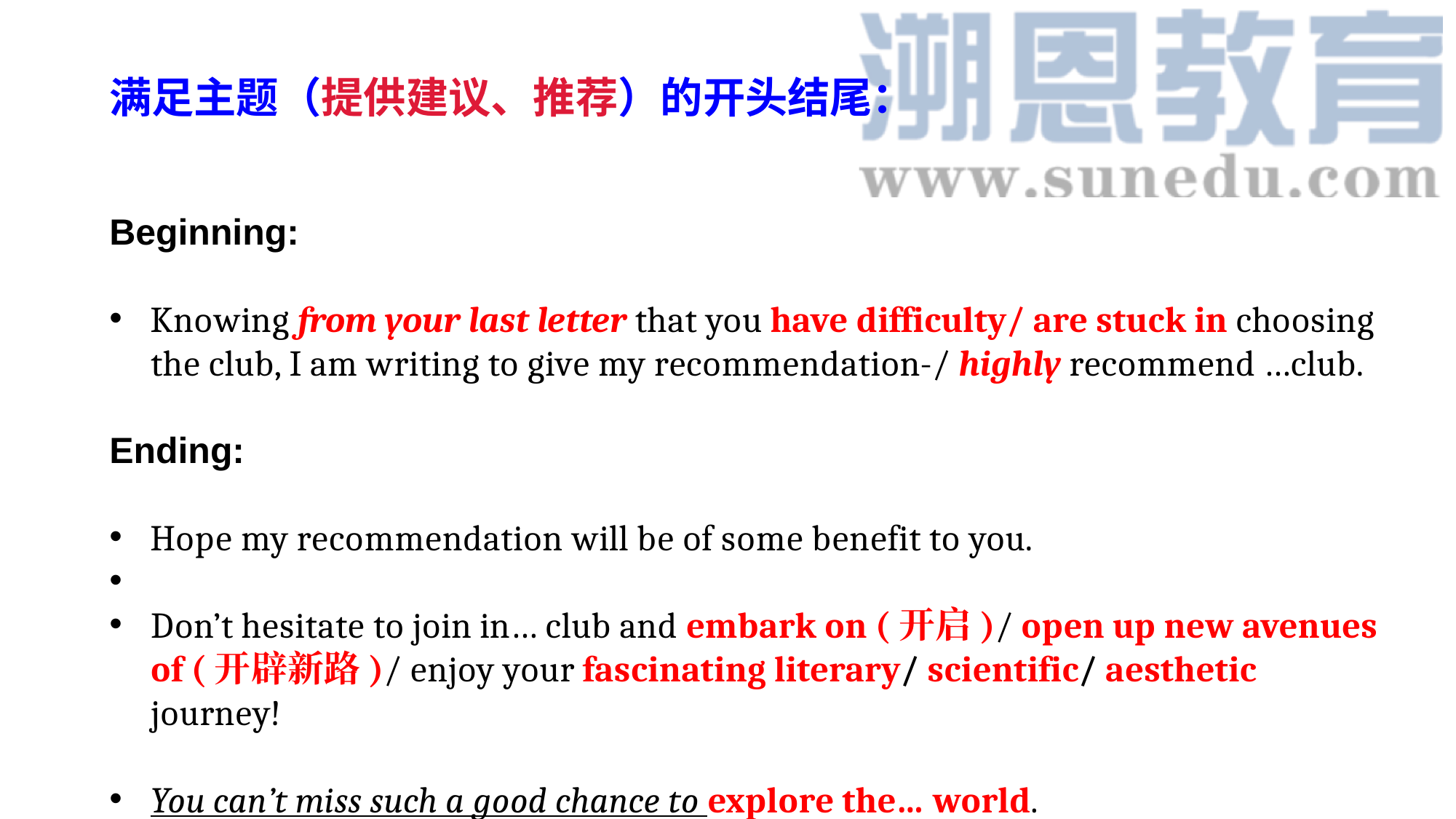

满足主题（提供建议、推荐）的开头结尾：

Beginning:

Knowing from your last letter that you have difficulty/ are stuck in choosing the club, I am writing to give my recommendation-/ highly recommend …club.

Ending:

Hope my recommendation will be of some benefit to you.

Don’t hesitate to join in… club and embark on (开启)/ open up new avenues of (开辟新路)/ enjoy your fascinating literary/ scientific/ aesthetic journey!

You can’t miss such a good chance to explore the… world.